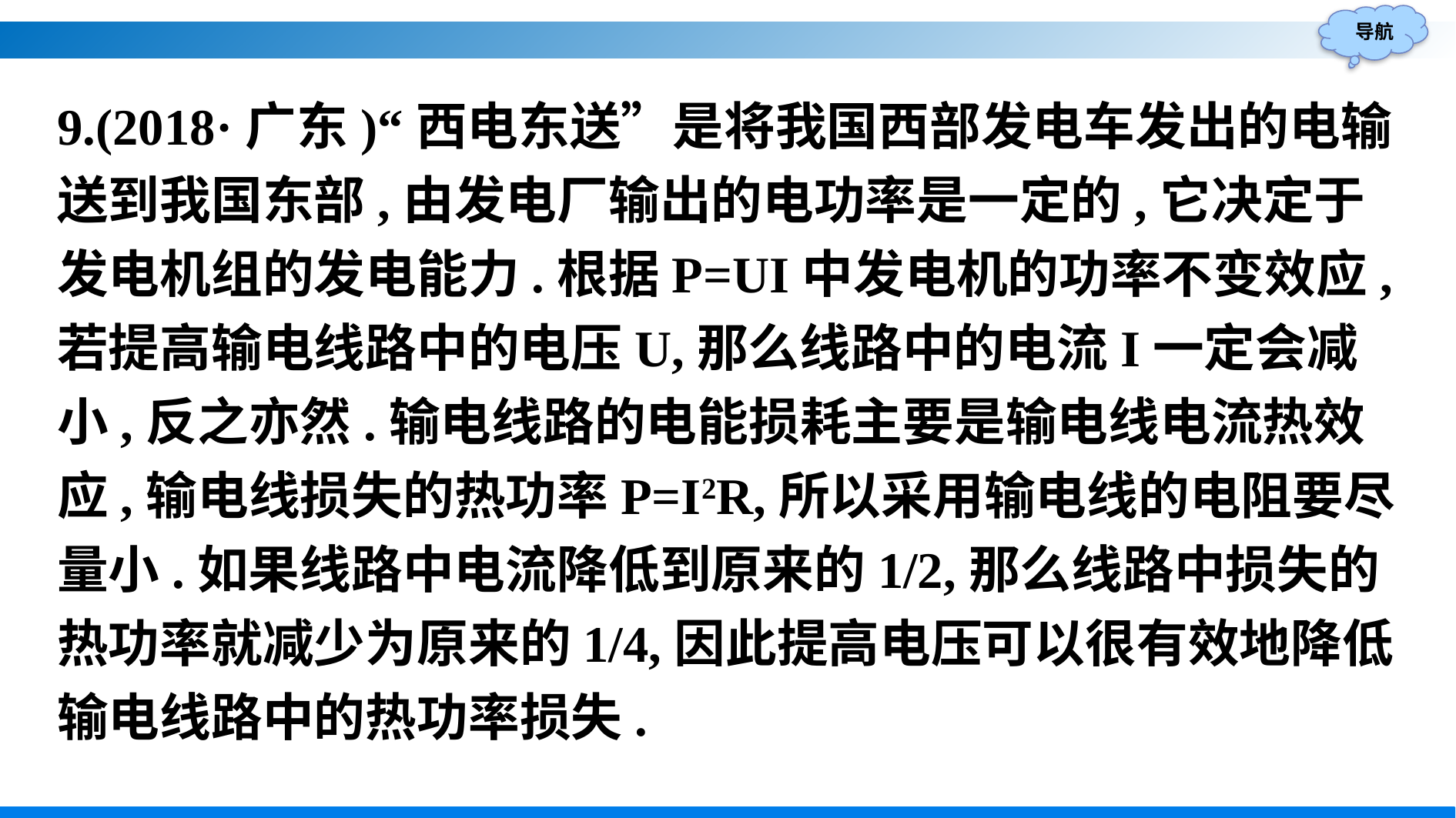

9.(2018·广东)“西电东送”是将我国西部发电车发出的电输送到我国东部,由发电厂输出的电功率是一定的,它决定于发电机组的发电能力.根据P=UI中发电机的功率不变效应,若提高输电线路中的电压U,那么线路中的电流I一定会减小,反之亦然.输电线路的电能损耗主要是输电线电流热效应,输电线损失的热功率P=I2R,所以采用输电线的电阻要尽量小.如果线路中电流降低到原来的1/2,那么线路中损失的热功率就减少为原来的1/4,因此提高电压可以很有效地降低输电线路中的热功率损失.